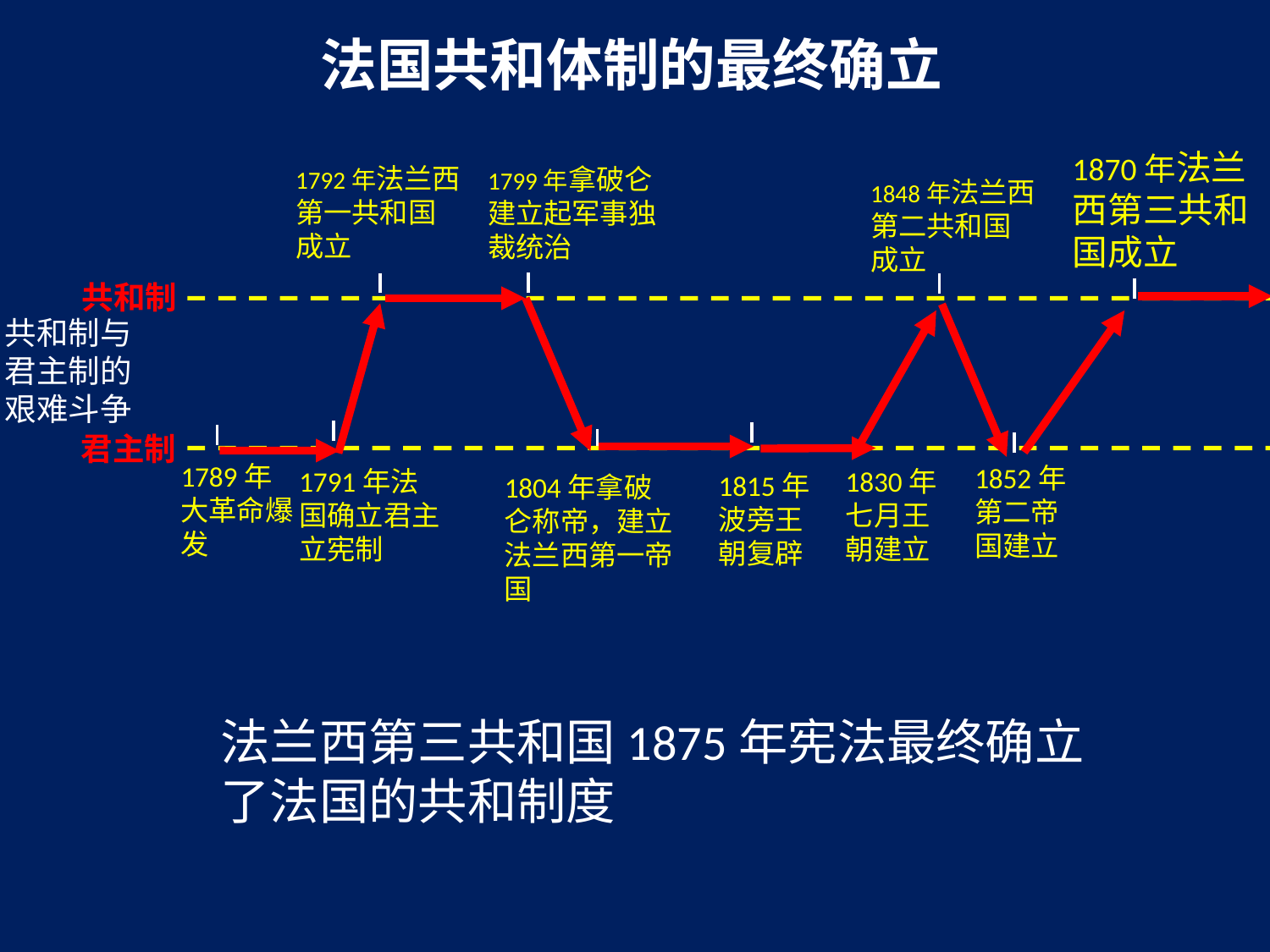

法国共和体制的最终确立
1870年法兰西第三共和国成立
1792年法兰西第一共和国成立
1799年拿破仑建立起军事独裁统治
1848年法兰西第二共和国成立
共和制

共和制与君主制的艰难斗争
君主制

1789年大革命爆发
1852年第二帝国建立
1791年法国确立君主立宪制
1830年七月王朝建立
1815年波旁王朝复辟
1804年拿破仑称帝，建立法兰西第一帝国
法兰西第三共和国1875年宪法最终确立了法国的共和制度